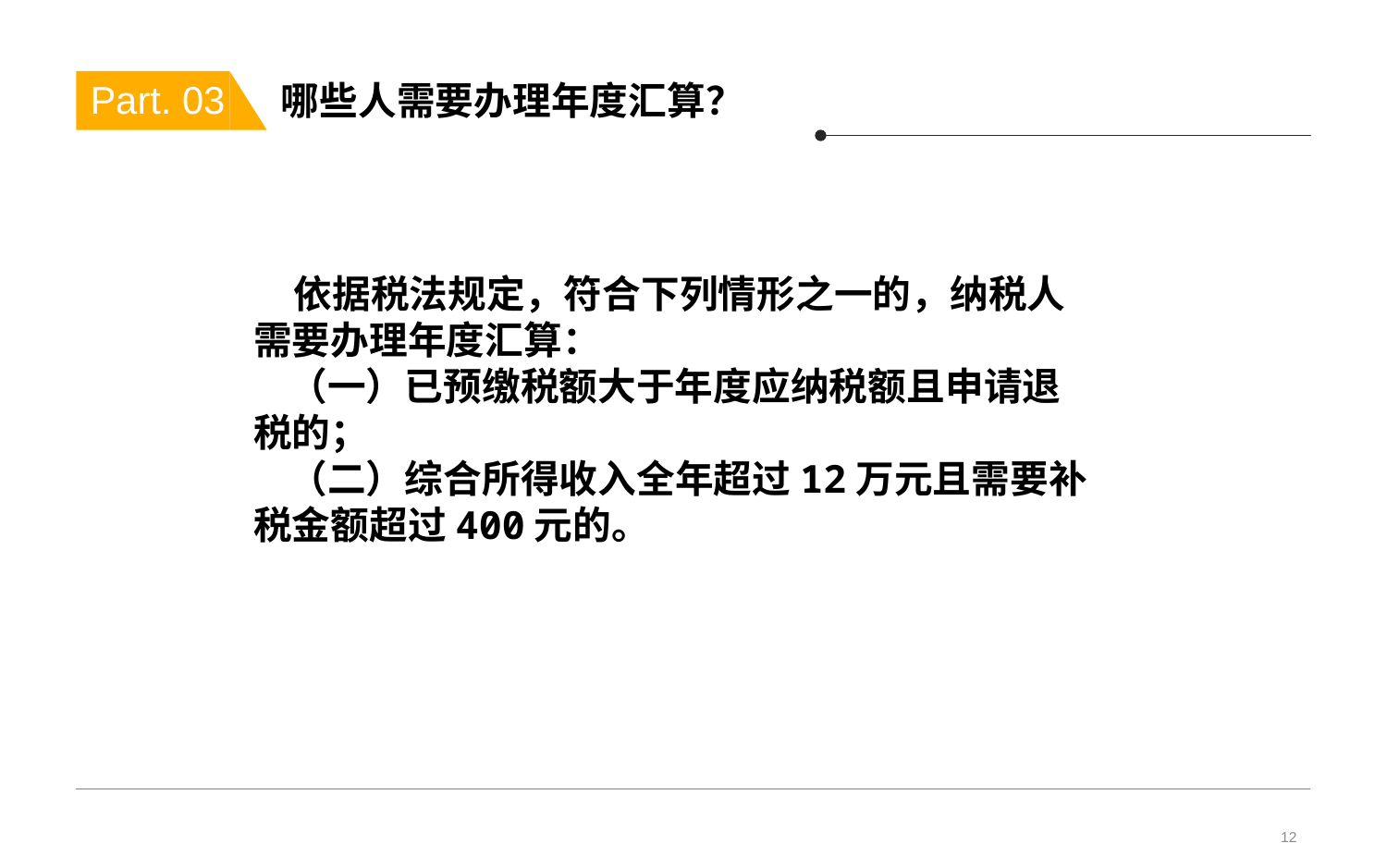

# 哪些人需要办理年度汇算？
Part. 03

    依据税法规定，符合下列情形之一的，纳税人需要办理年度汇算：
   （一）已预缴税额大于年度应纳税额且申请退税的；
   （二）综合所得收入全年超过12万元且需要补税金额超过400元的。
12